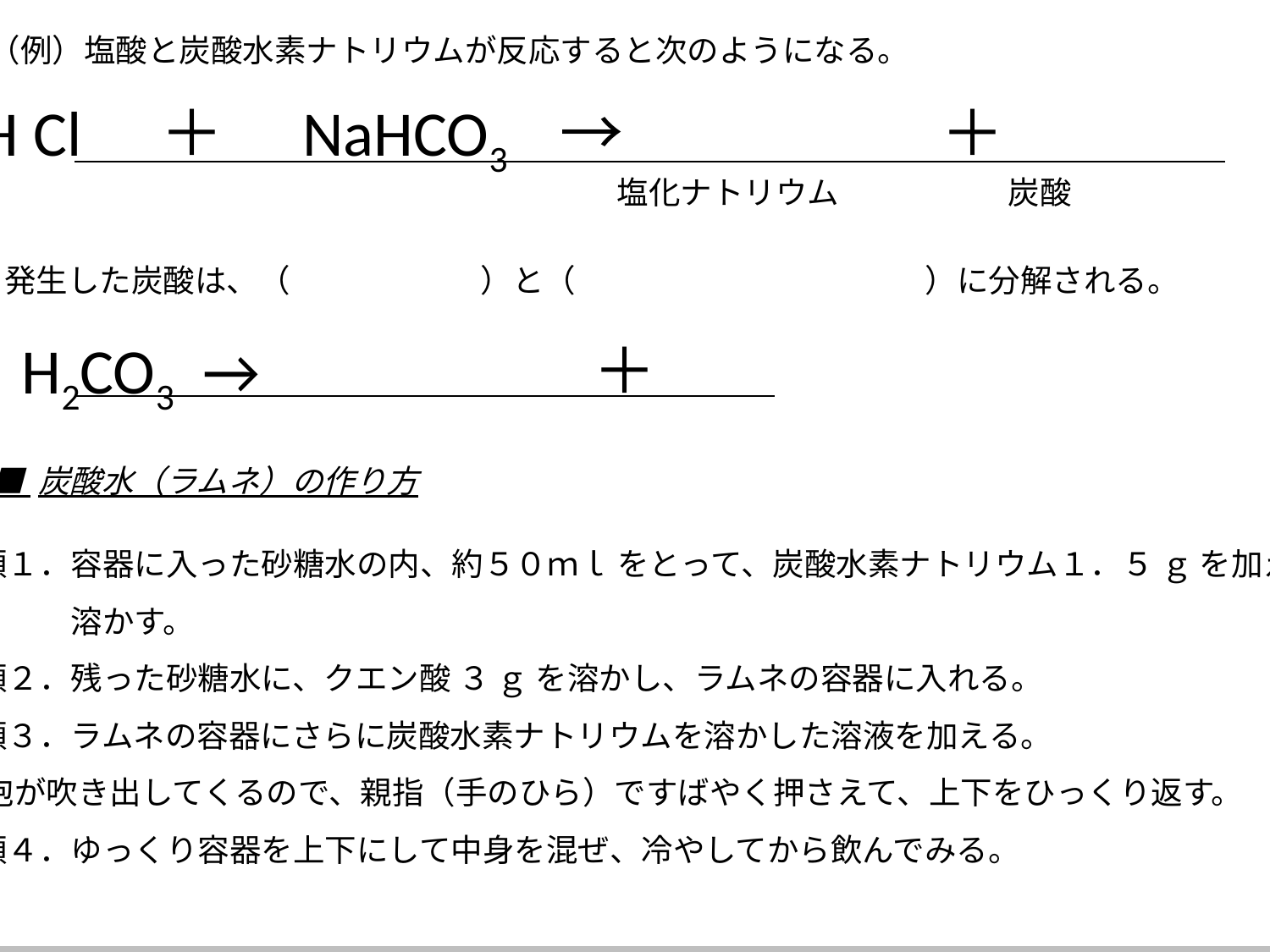

（例）塩酸と炭酸水素ナトリウムが反応すると次のようになる。
H Cl　＋　NaHCO3　→　　　　　＋
塩化ナトリウム
炭酸
※発生した炭酸は、（　　　　　　）と（　　　　　　　　　　　）に分解される。
H2CO3  →　　　　　＋
■ 炭酸水（ラムネ）の作り方
手順１．容器に入った砂糖水の内、約５０ｍｌ をとって、炭酸水素ナトリウム１．５ ｇ を加えて
　　　　溶かす。
手順２．残った砂糖水に、クエン酸 ３ ｇ を溶かし、ラムネの容器に入れる。
手順３．ラムネの容器にさらに炭酸水素ナトリウムを溶かした溶液を加える。
※泡が吹き出してくるので、親指（手のひら）ですばやく押さえて、上下をひっくり返す。
手順４．ゆっくり容器を上下にして中身を混ぜ、冷やしてから飲んでみる。